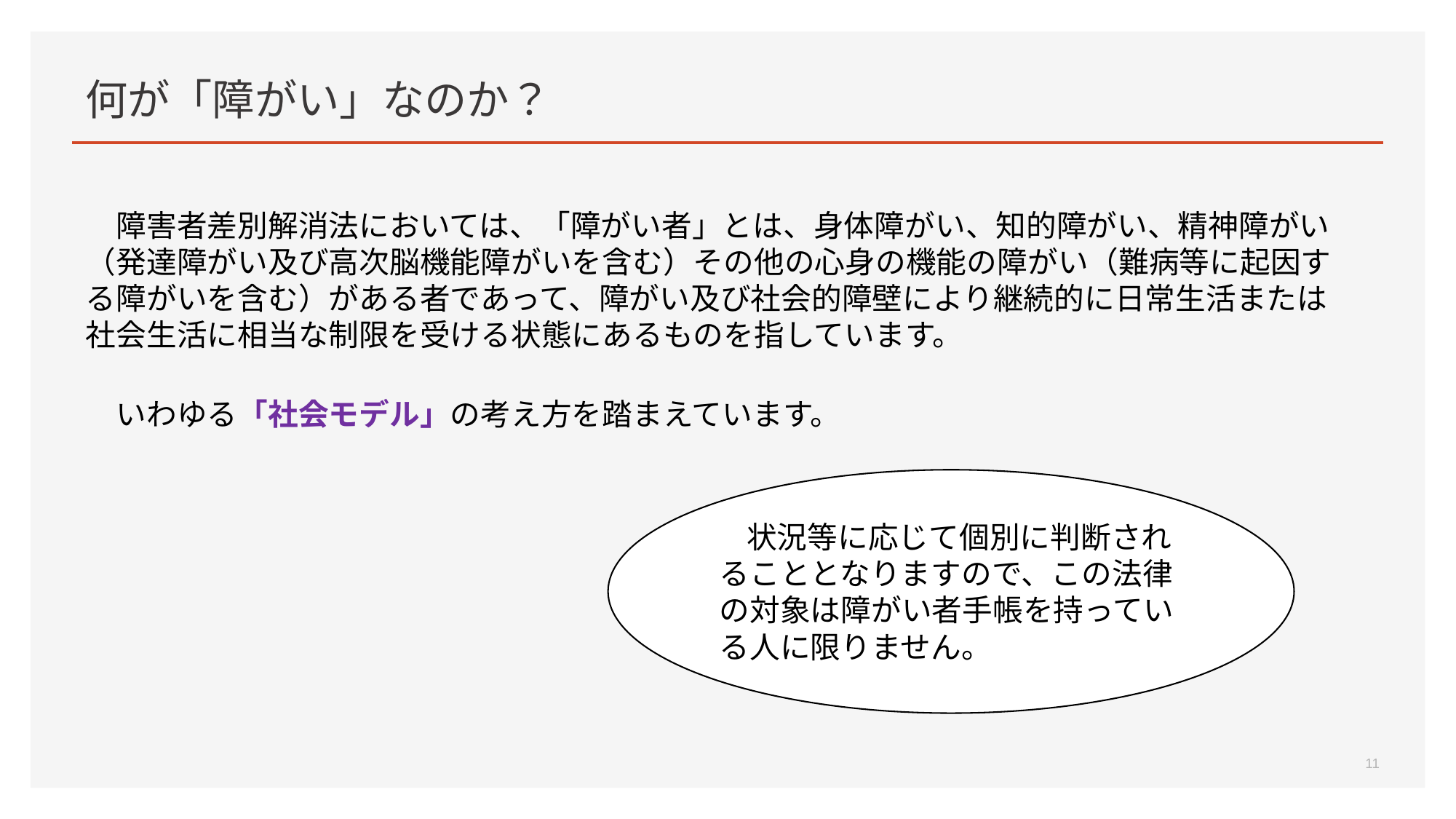

# 何が「障がい」なのか？
　障害者差別解消法においては、「障がい者」とは、身体障がい、知的障がい、精神障がい（発達障がい及び高次脳機能障がいを含む）その他の心身の機能の障がい（難病等に起因する障がいを含む）がある者であって、障がい及び社会的障壁により継続的に日常生活または社会生活に相当な制限を受ける状態にあるものを指しています。
　いわゆる「社会モデル」の考え方を踏まえています。
　状況等に応じて個別に判断されることとなりますので、この法律の対象は障がい者手帳を持っている人に限りません。
11